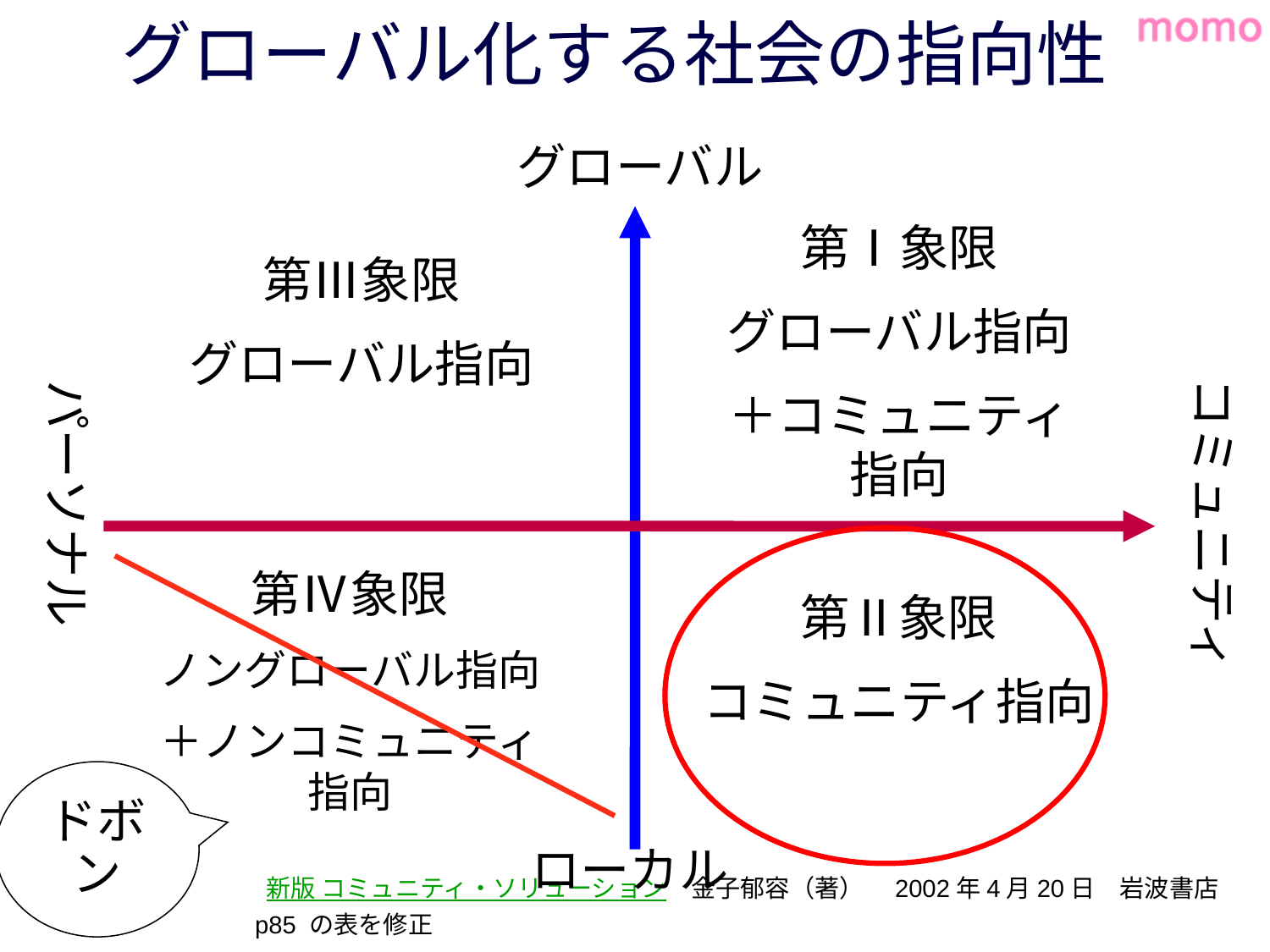

# グローバル化する社会の指向性
グローバル

第Ⅰ象限
グローバル指向
＋コミュニティ指向
パーソナル
第Ⅲ象限
グローバル指向

コミュニティ

第Ⅳ象限
ノングローバル指向
＋ノンコミュニティ指向
第Ⅱ象限
コミュニティ指向

ドボン
ローカル
 新版 コミュニティ・ソリューション　金子郁容（著）　2002年4月20日　岩波書店 p85 の表を修正